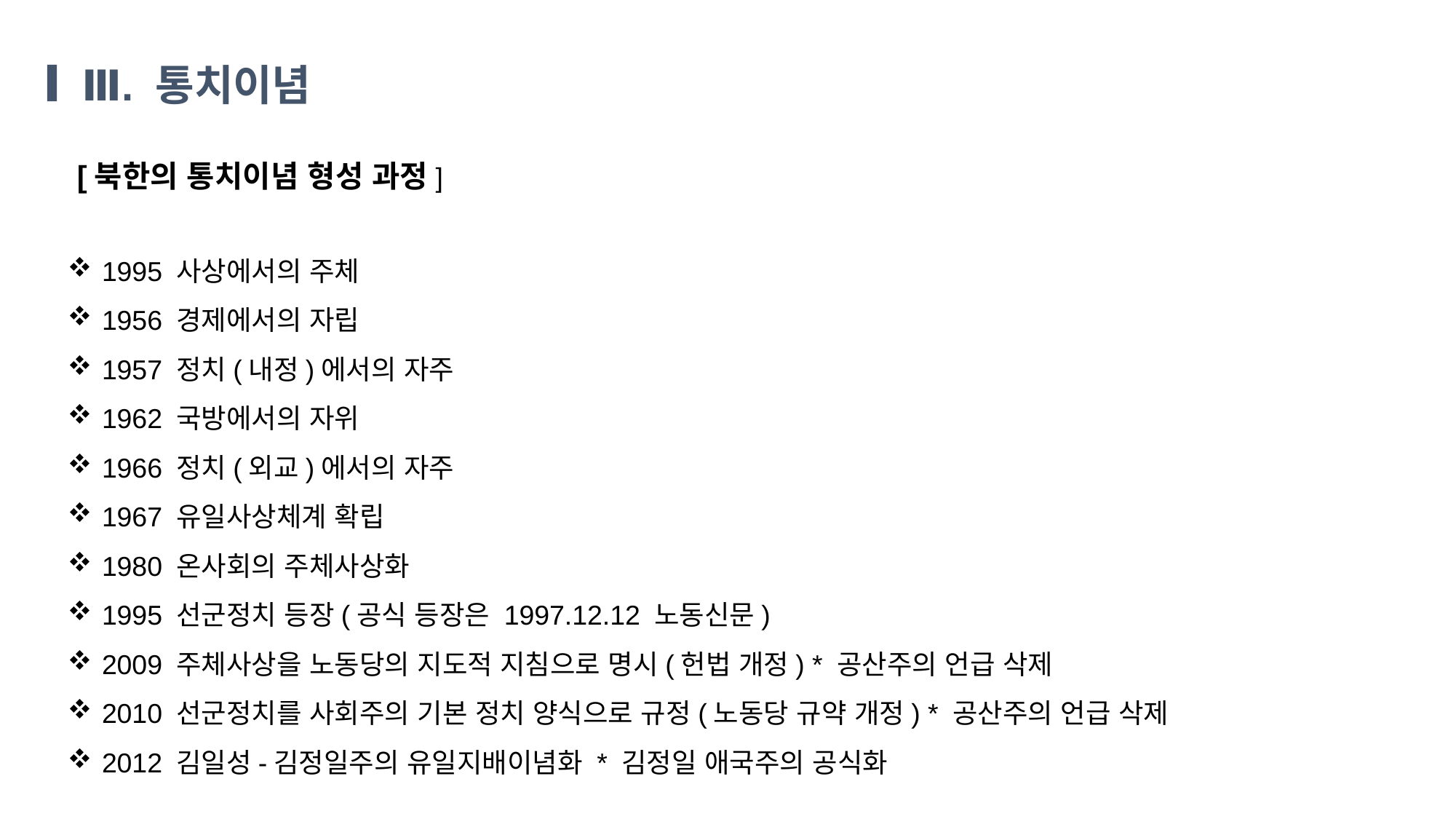

Ⅲ. 통치이념

[북한의 통치이념 형성 과정]
1995 사상에서의 주체
1956 경제에서의 자립
1957 정치(내정)에서의 자주
1962 국방에서의 자위
1966 정치(외교)에서의 자주
1967 유일사상체계 확립
1980 온사회의 주체사상화
1995 선군정치 등장(공식 등장은 1997.12.12 노동신문)
2009 주체사상을 노동당의 지도적 지침으로 명시(헌법 개정) * 공산주의 언급 삭제
2010 선군정치를 사회주의 기본 정치 양식으로 규정(노동당 규약 개정) * 공산주의 언급 삭제
2012 김일성-김정일주의 유일지배이념화 * 김정일 애국주의 공식화